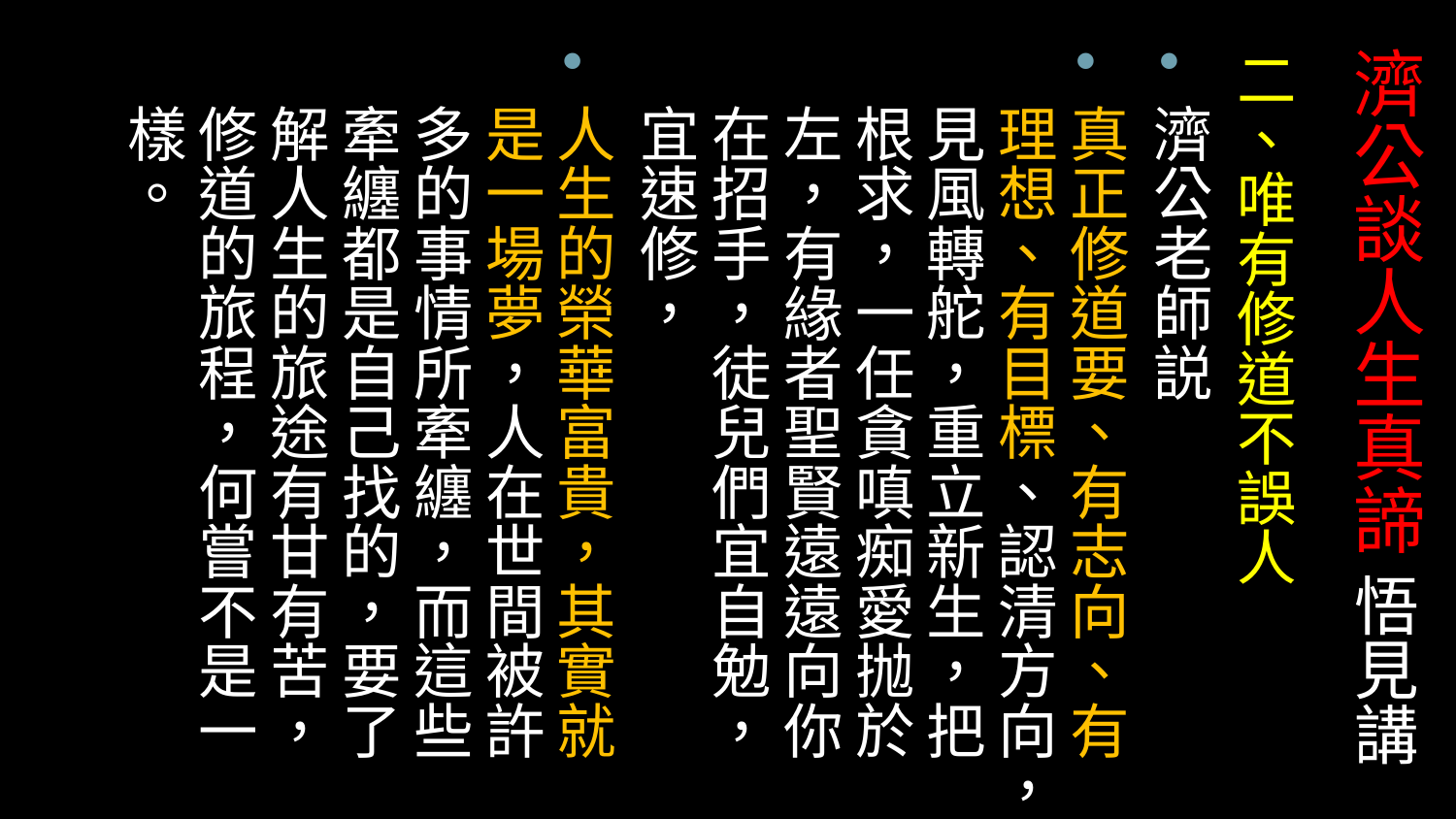

# 濟公談人生真諦 悟見講
二、唯有修道不誤人
濟公老師説
真正修道要、有志向、有理想、有目標、認清方向，見風轉舵，重立新生，把根求，一任貪嗔痴愛抛於左，有緣者聖賢遠遠向你在招手，徒兒們宜自勉，宜速修，
人生的榮華富貴，其實就是一場夢，人在世間被許多的事情所牽纏，而這些牽纏都是自己找的，要了解人生的旅途有甘有苦，修道的旅程，何嘗不是一樣。